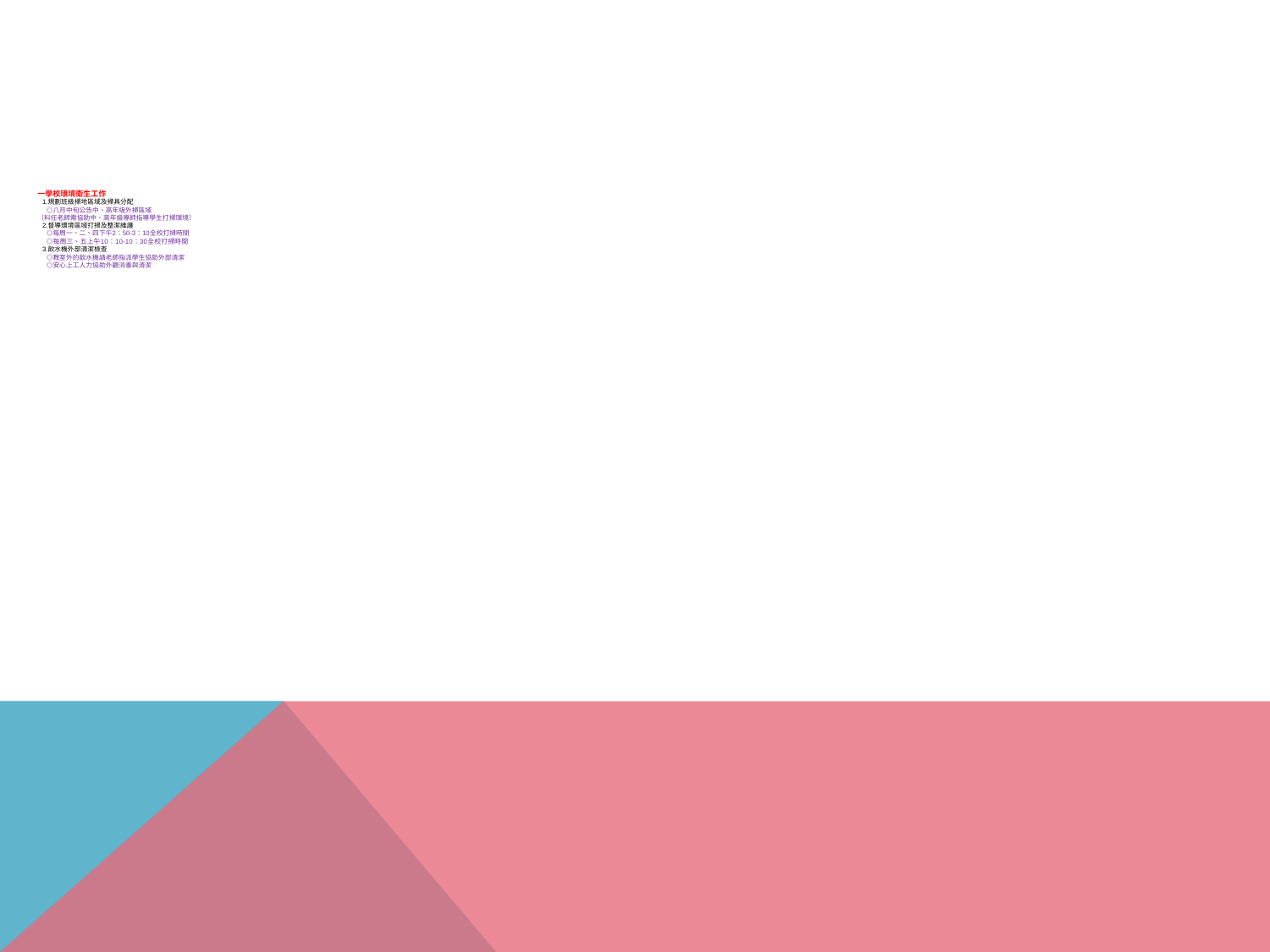

# 一學校環境衛生工作 1.規劃班級掃地區域及掃具分配 ◎八月中旬公告中、高年級外掃區域 （科任老師需協助中、高年級導師指導學生打掃環境） 2.督導環境區域打掃及整潔維護 ◎每周一、二、四下午2：50-3：10全校打掃時間 ◎每周三、五上午10：10-10：30全校打掃時間 3.飲水機外部清潔檢查 ◎教室外的飲水機請老師指派學生協助外部清潔 ◎安心上工人力協助外觀消毒與清潔